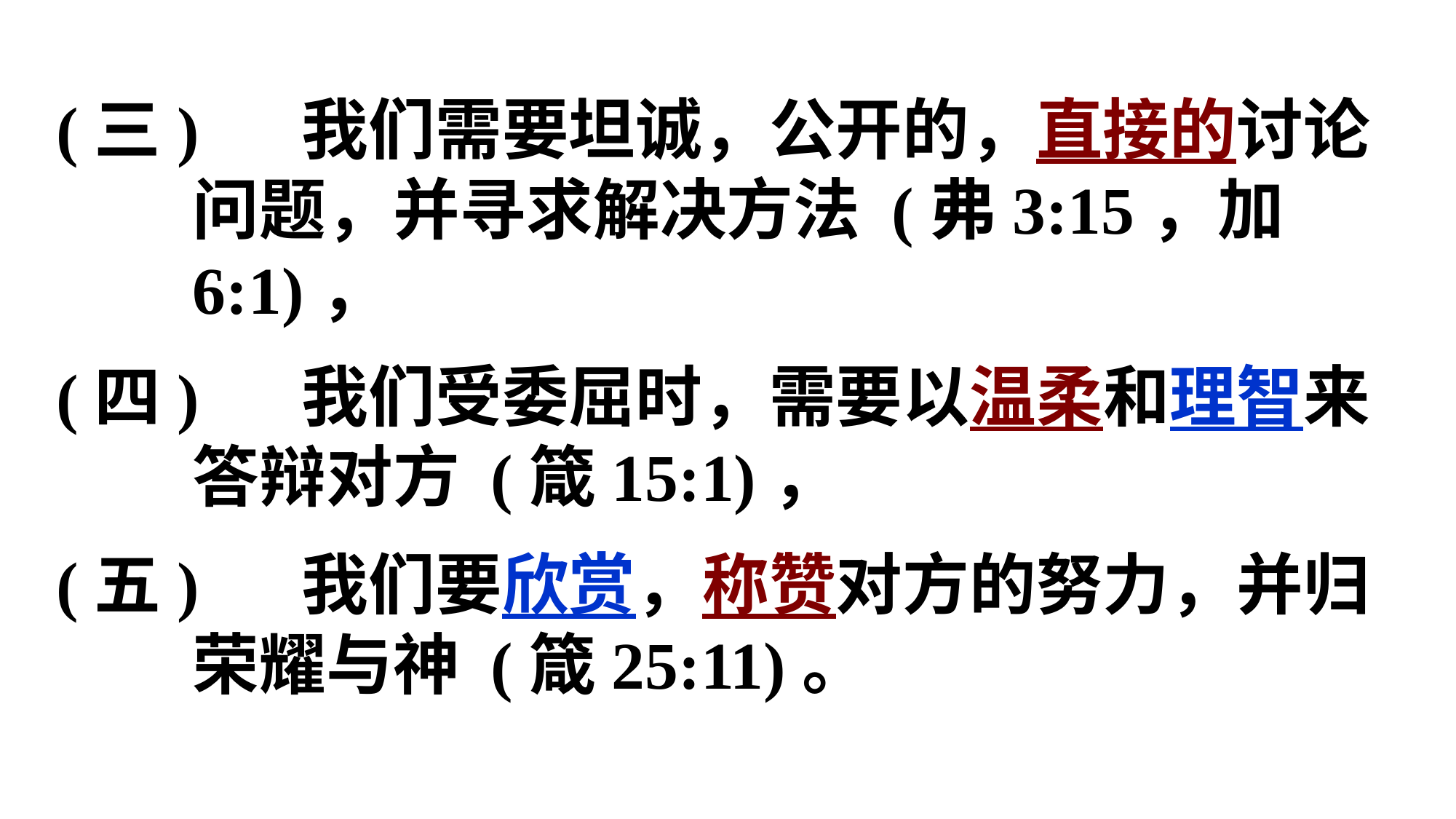

(三) 	我们需要坦诚，公开的，直接的讨论问题，并寻求解决方法 (弗3:15，加6:1)，
(四) 	我们受委屈时，需要以温柔和理智来答辩对方 (箴15:1)，
(五) 	我们要欣赏，称赞对方的努力，并归荣耀与神 (箴25:11)。